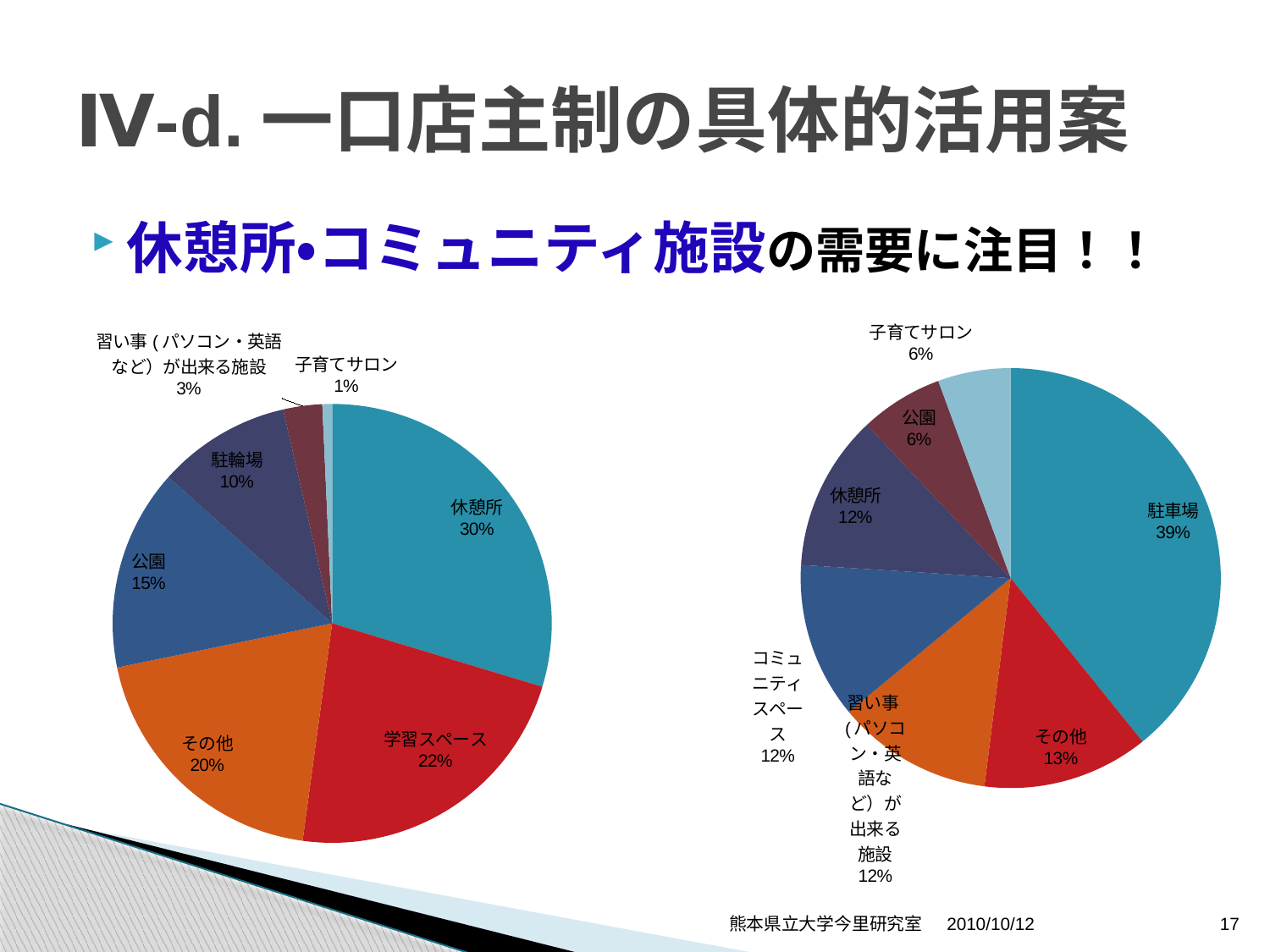

# Ⅳ-d.一口店主制の具体的活用案
休憩所・コミュニティ施設の需要に注目！！

### Chart

| Category |  |
|---|---|
| 駐車場 | 49.0 |
| その他 | 16.0 |
| 習い事(パソコン・英語など）が出来る施設 | 15.0 |
| コミュニティスペース | 15.0 |
| 休憩所 | 15.0 |
| 公園 | 8.0 |
| 子育てサロン | 7.0 |

### Chart

| Category |  |
|---|---|
| 休憩所 | 124.0 |
| 学習スペース | 94.0 |
| その他 | 82.0 |
| 公園 | 62.0 |
| 駐輪場 | 41.0 |
| 習い事(パソコン・英語など）が出来る施設 | 12.0 |
| 子育てサロン | 3.0 |
熊本県立大学今里研究室
2010/10/12
17